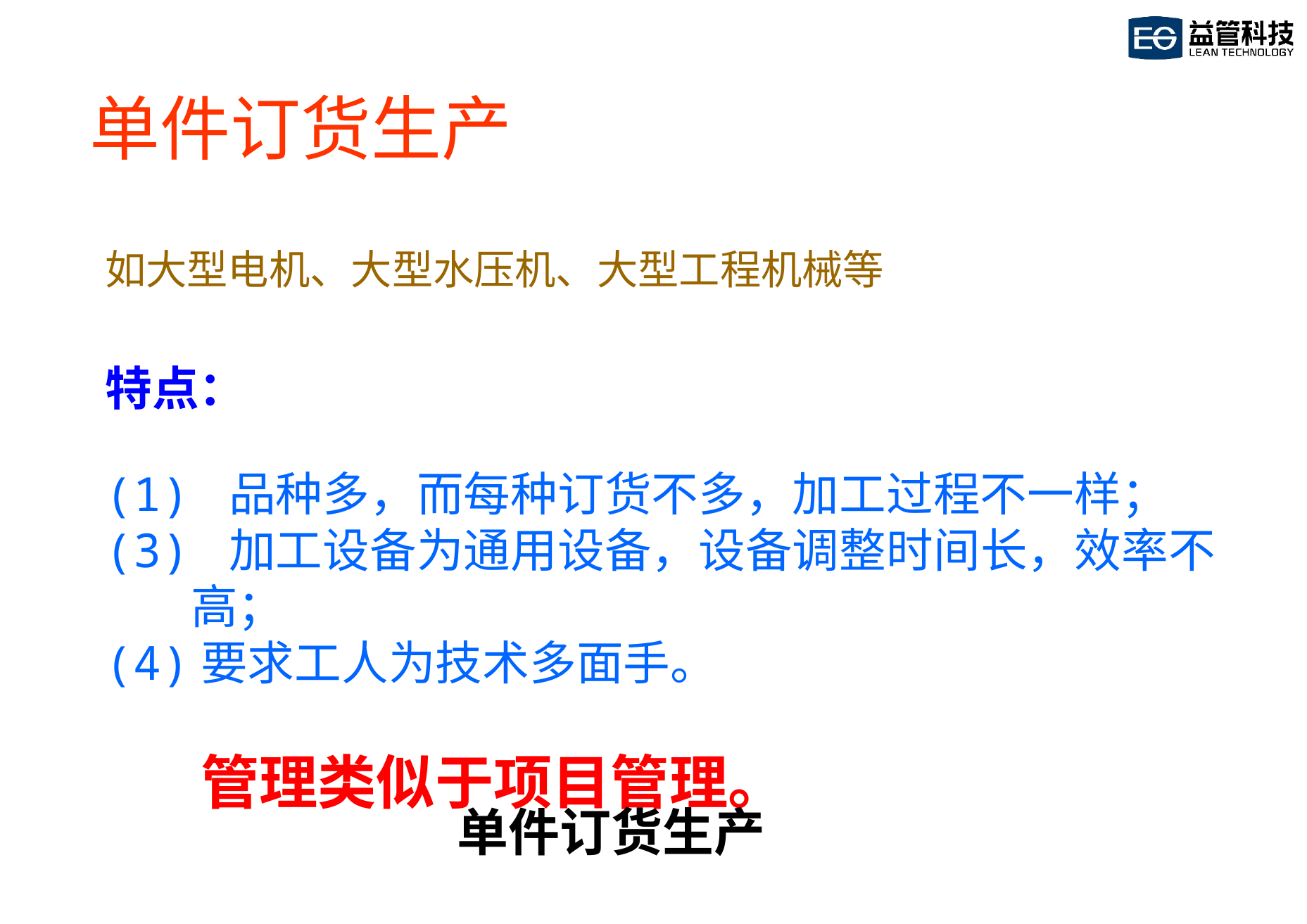

单件订货生产
如大型电机、大型水压机、大型工程机械等

特点：

(1) 品种多，而每种订货不多，加工过程不一样；
(3) 加工设备为通用设备，设备调整时间长，效率不高；
(4)要求工人为技术多面手。

        管理类似于项目管理。
# 单件订货生产